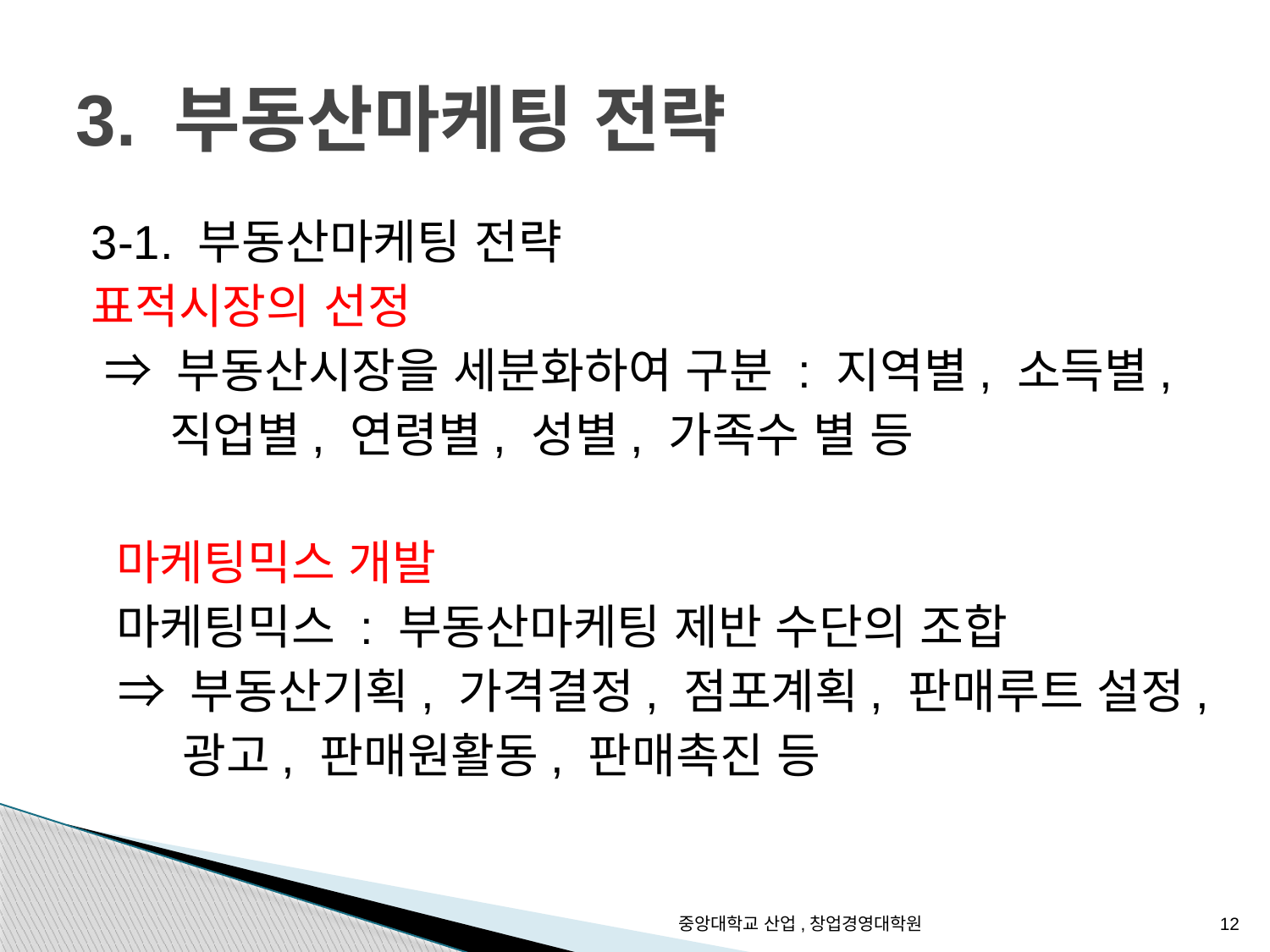

# 3. 부동산마케팅 전략
3-1. 부동산마케팅 전략
표적시장의 선정
 ⇒ 부동산시장을 세분화하여 구분 : 지역별, 소득별,
     직업별, 연령별, 성별, 가족수 별 등

 마케팅믹스 개발
 마케팅믹스 : 부동산마케팅 제반 수단의 조합
  ⇒ 부동산기획, 가격결정, 점포계획, 판매루트 설정,
      광고, 판매원활동, 판매촉진 등

중앙대학교 산업,창업경영대학원
12